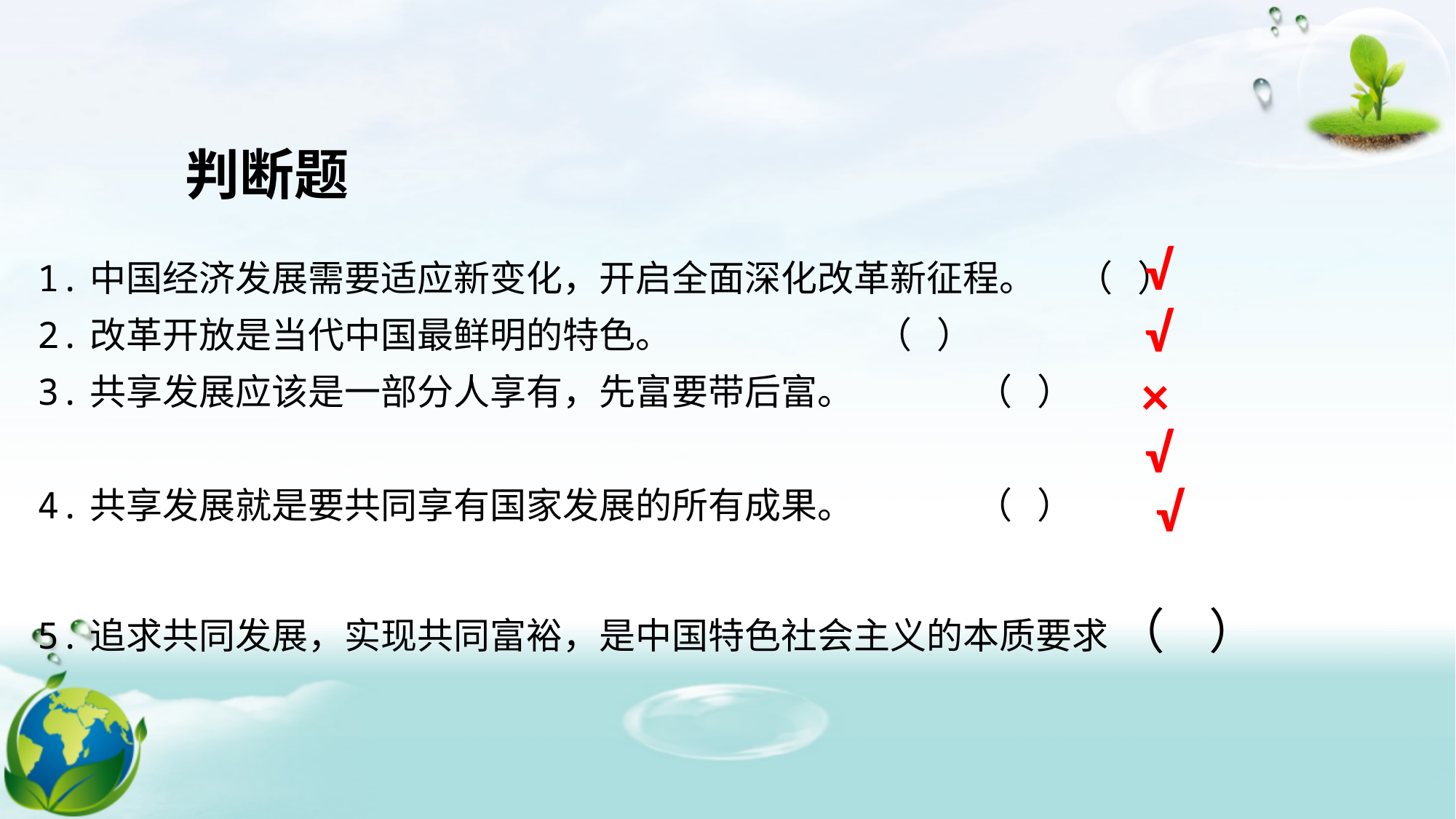

判断题
√
1.中国经济发展需要适应新变化，开启全面深化改革新征程。     （   ）
2.改革开放是当代中国最鲜明的特色。                         （   ）
3.共享发展应该是一部分人享有，先富要带后富。               （   ）
4.共享发展就是要共同享有国家发展的所有成果。               （   ）
5.追求共同发展，实现共同富裕，是中国特色社会主义的本质要求 （    ）

√
×
√
√